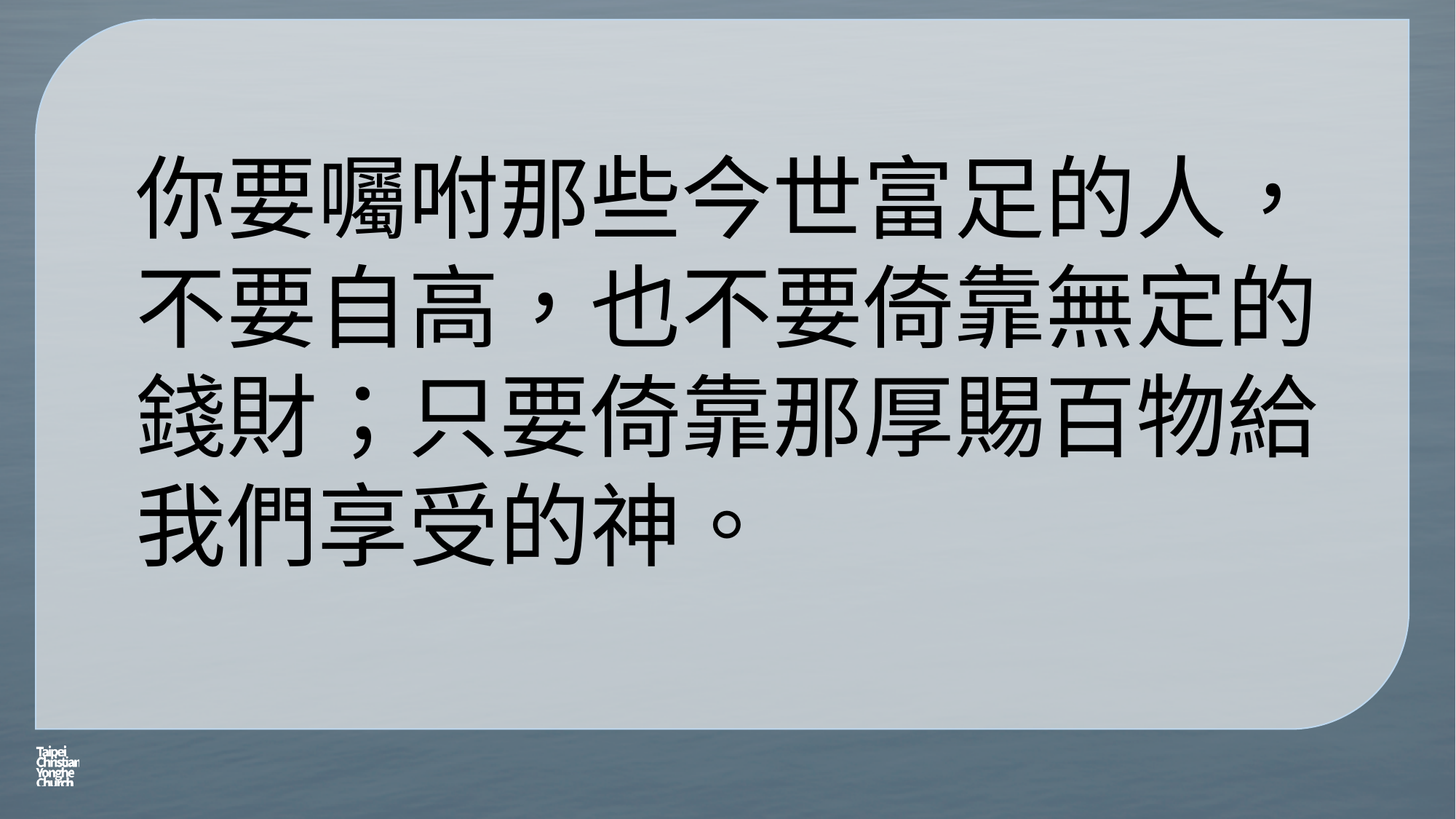

你要囑咐那些今世富足的人，不要自高，也不要倚靠無定的錢財；只要倚靠那厚賜百物給我們享受的神。